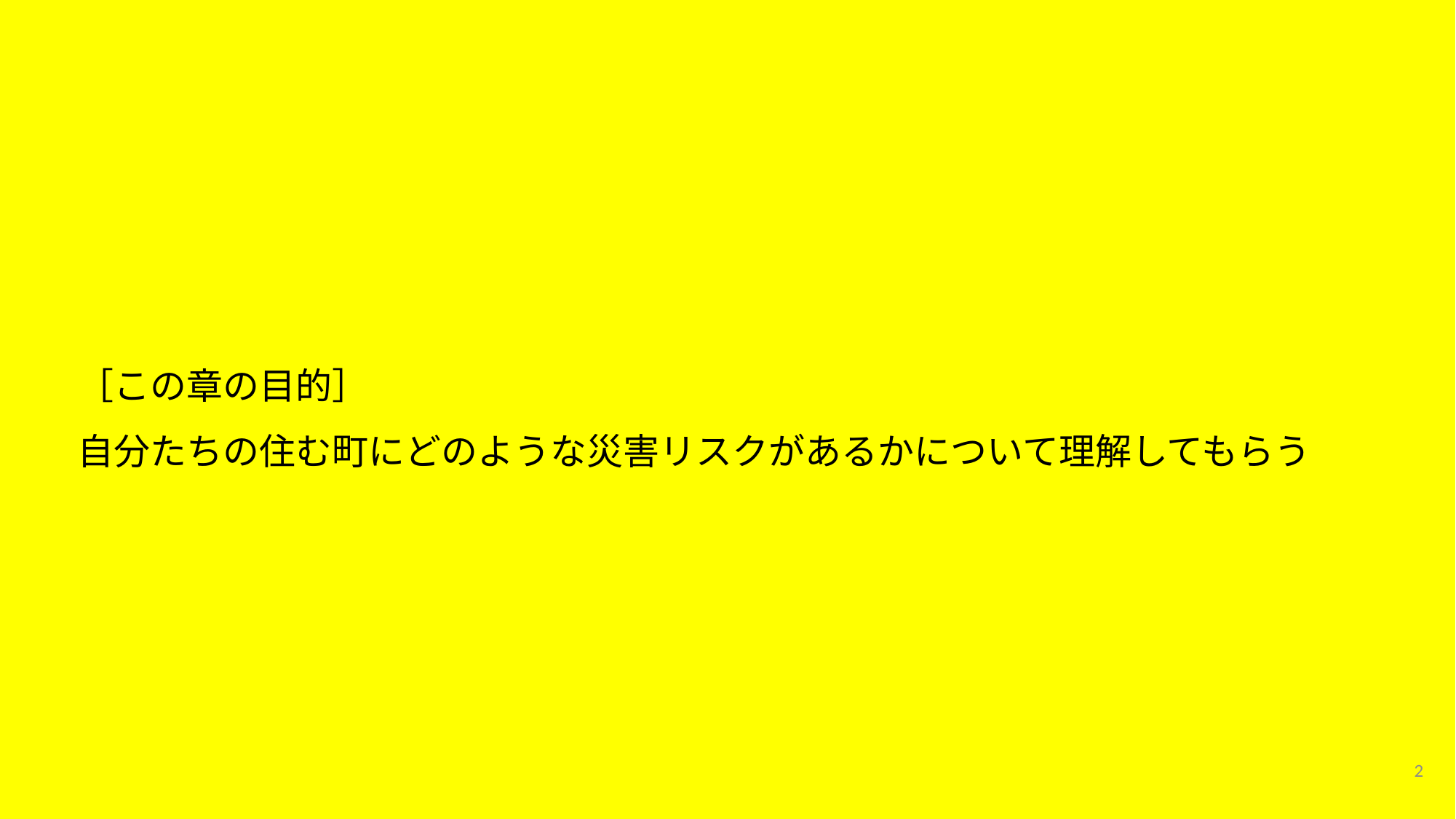

［この章の目的］
自分たちの住む町にどのような災害リスクがあるかについて理解してもらう
2